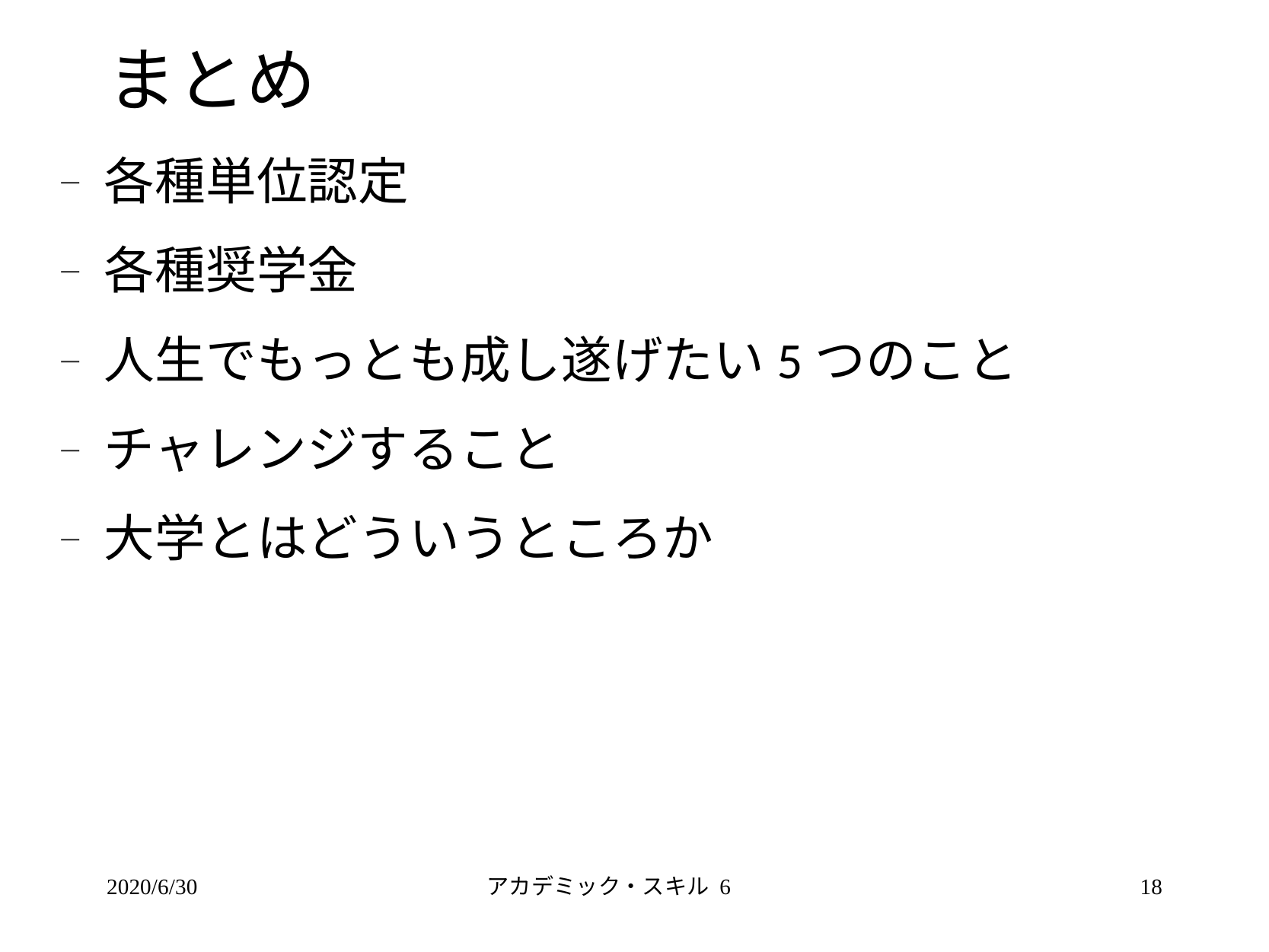

# まとめ
各種単位認定
各種奨学金
人生でもっとも成し遂げたい5つのこと
チャレンジすること
大学とはどういうところか

2020/6/30
アカデミック・スキル 6
18